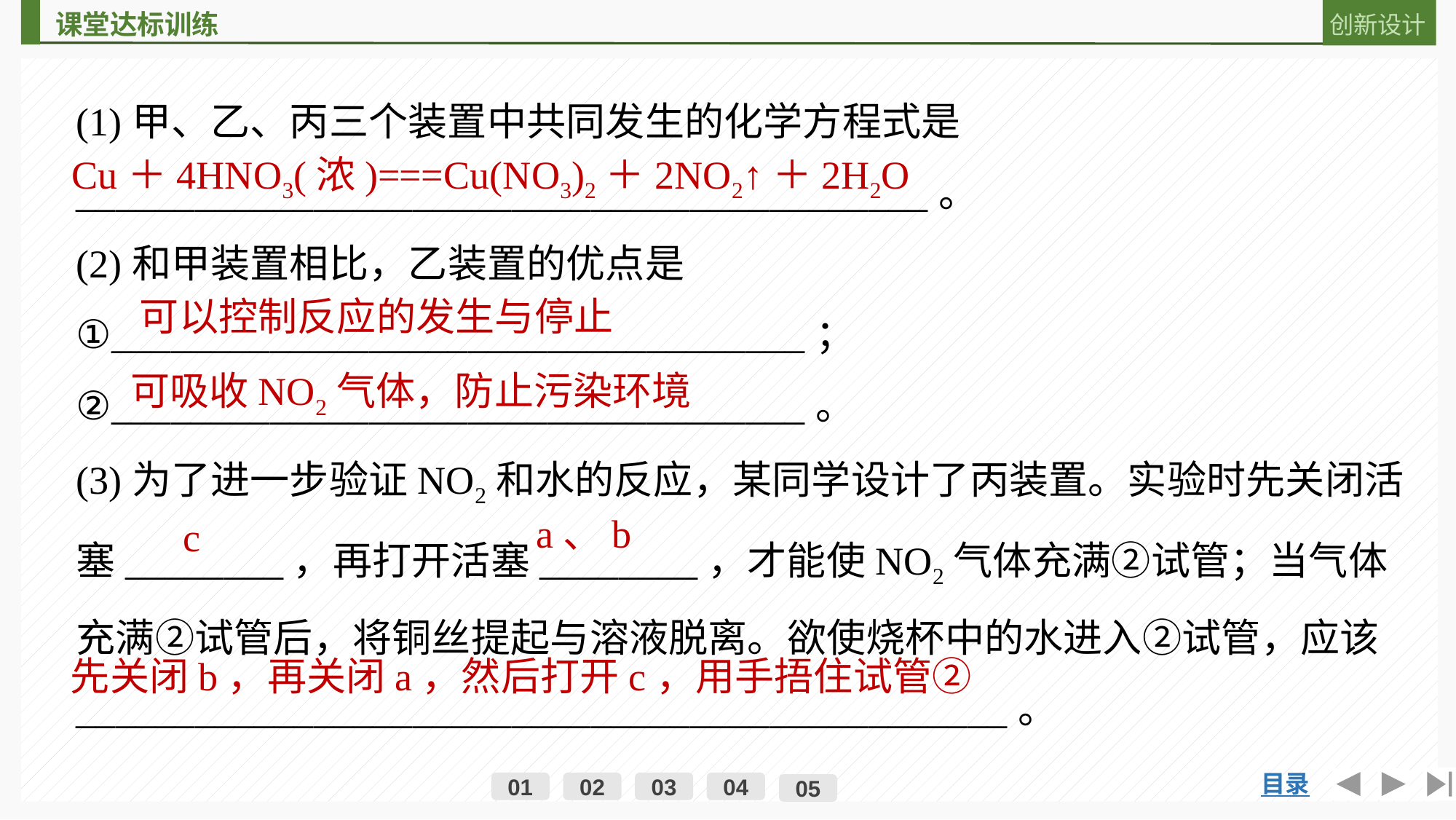

(1)甲、乙、丙三个装置中共同发生的化学方程式是
___________________________________________。
(2)和甲装置相比，乙装置的优点是
①___________________________________；
②___________________________________。
(3)为了进一步验证NO2和水的反应，某同学设计了丙装置。实验时先关闭活塞________，再打开活塞________，才能使NO2气体充满②试管；当气体充满②试管后，将铜丝提起与溶液脱离。欲使烧杯中的水进入②试管，应该_______________________________________________。
Cu＋4HNO3(浓)===Cu(NO3)2＋2NO2↑＋2H2O
可以控制反应的发生与停止
可吸收NO2气体，防止污染环境
a、b
c
先关闭b，再关闭a，然后打开c，用手捂住试管②